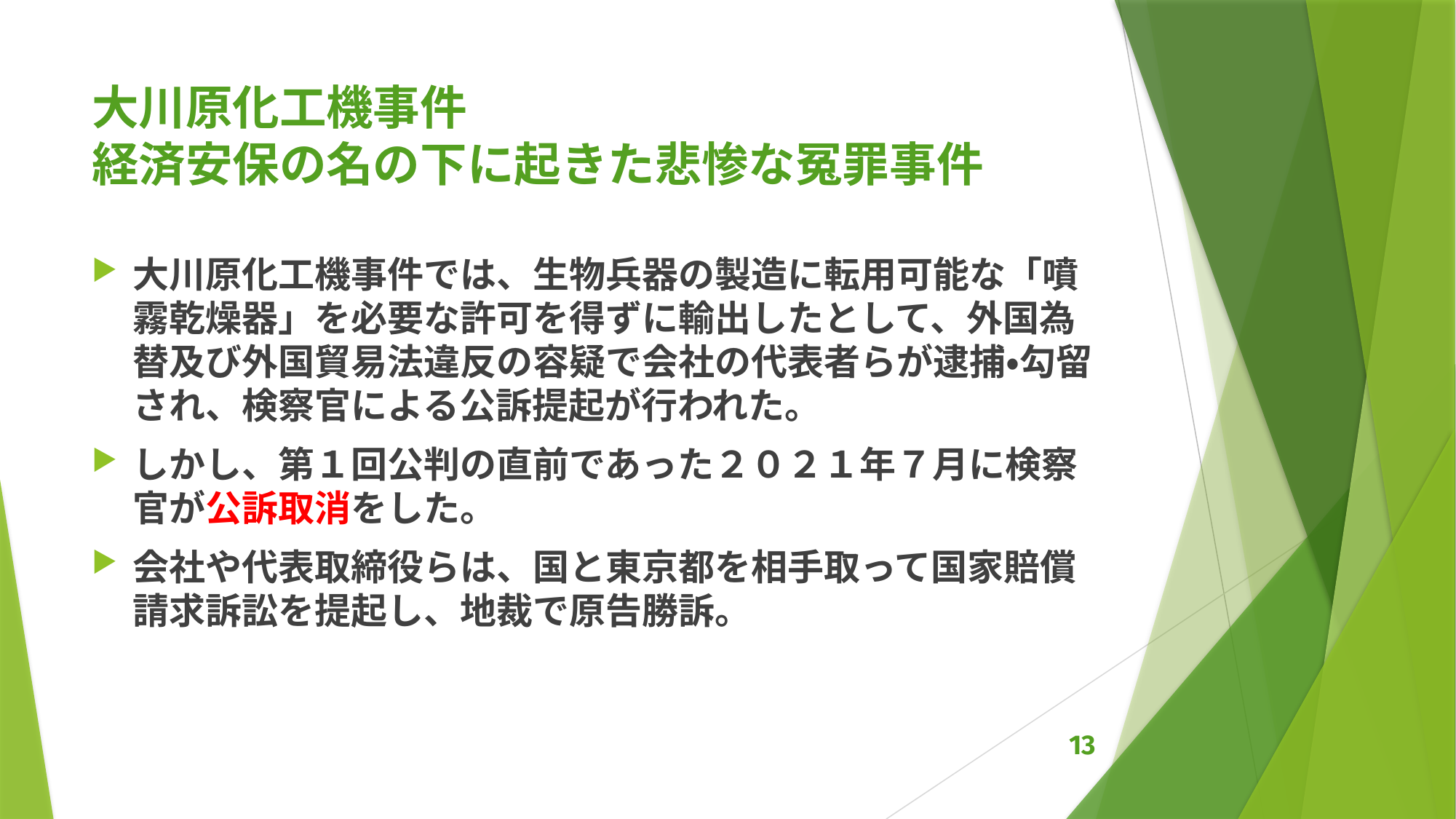

# 大川原化工機事件 経済安保の名の下に起きた悲惨な冤罪事件
大川原化工機事件では、生物兵器の製造に転用可能な「噴霧乾燥器」を必要な許可を得ずに輸出したとして、外国為替及び外国貿易法違反の容疑で会社の代表者らが逮捕・勾留され、検察官による公訴提起が行われた。
しかし、第１回公判の直前であった２０２１年７月に検察官が公訴取消をした。
会社や代表取締役らは、国と東京都を相手取って国家賠償請求訴訟を提起し、地裁で原告勝訴。
13